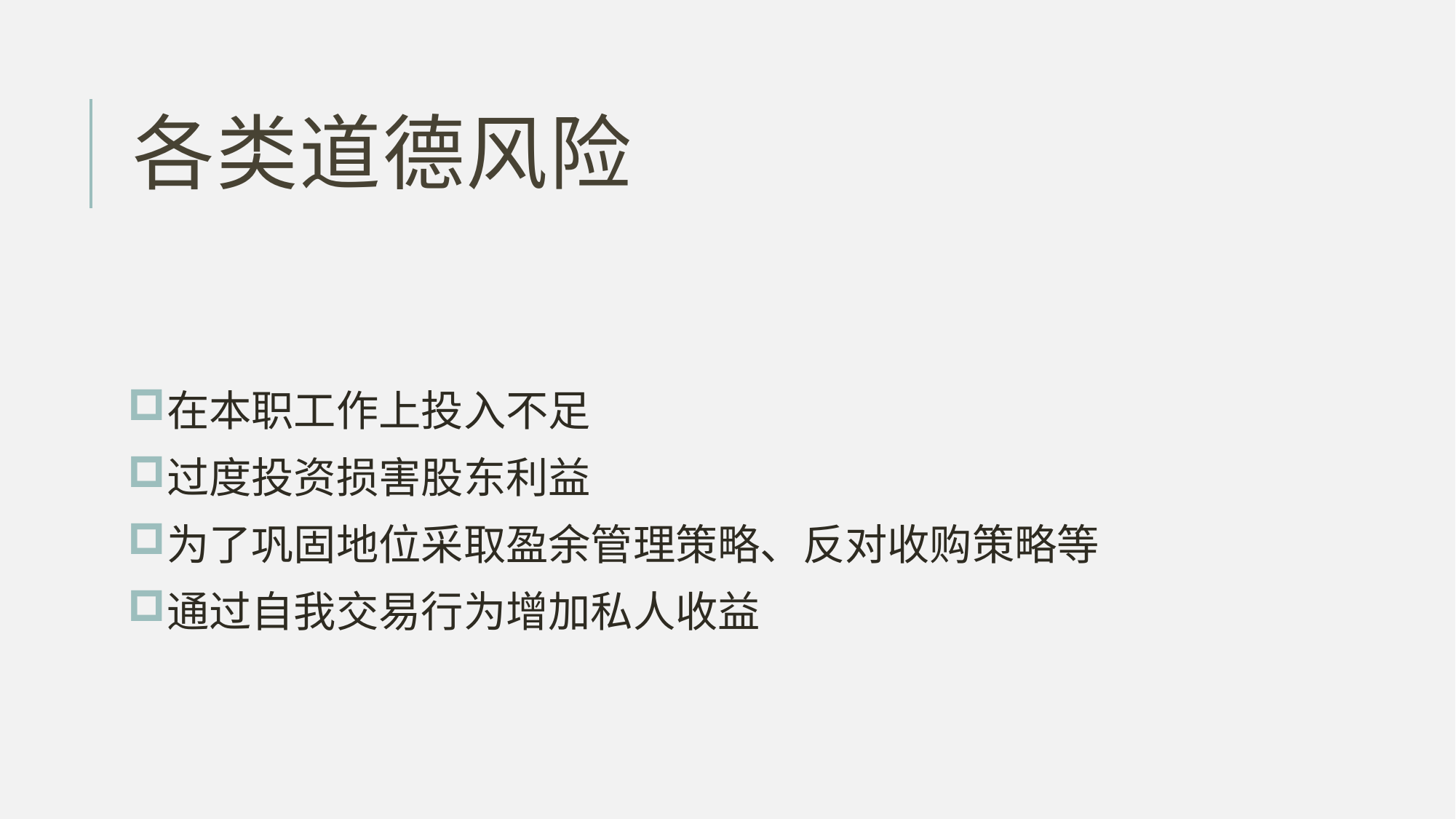

# 各类道德风险
在本职工作上投入不足
过度投资损害股东利益
为了巩固地位采取盈余管理策略、反对收购策略等
通过自我交易行为增加私人收益